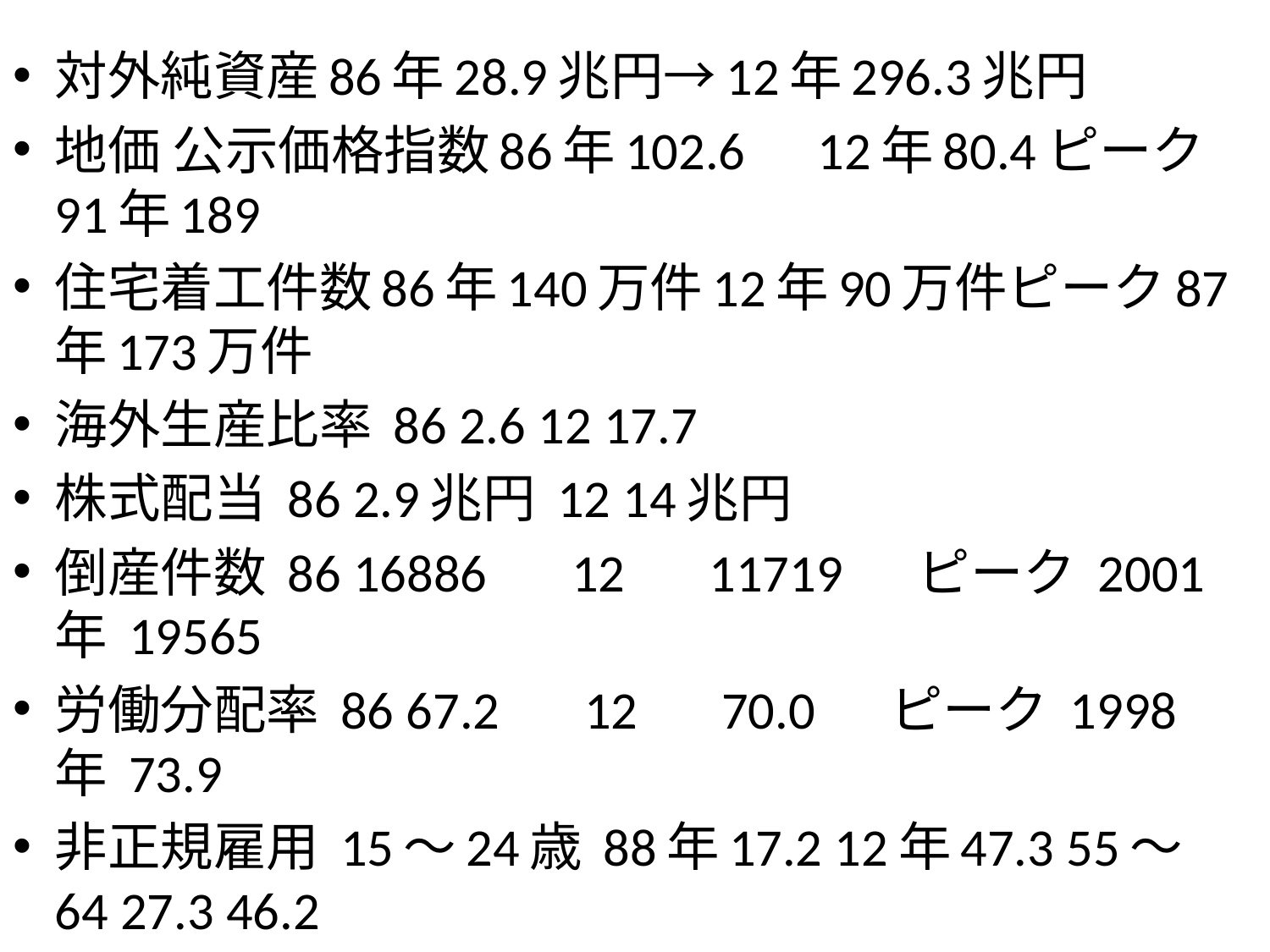

対外純資産86年28.9兆円→12年296.3兆円
地価 公示価格指数86年102.6　12年80.4ピーク91年189
住宅着工件数86年140万件12年90万件ピーク87年173万件
海外生産比率 86 2.6 12 17.7
株式配当 86 2.9兆円 12 14兆円
倒産件数 86 16886 　12　 11719　 ピーク 2001年 19565
労働分配率 86 67.2 　12　 70.0　 ピーク 1998年 73.9
非正規雇用 15〜24歳 88年17.2 12年47.3 55〜64 27.3 46.2